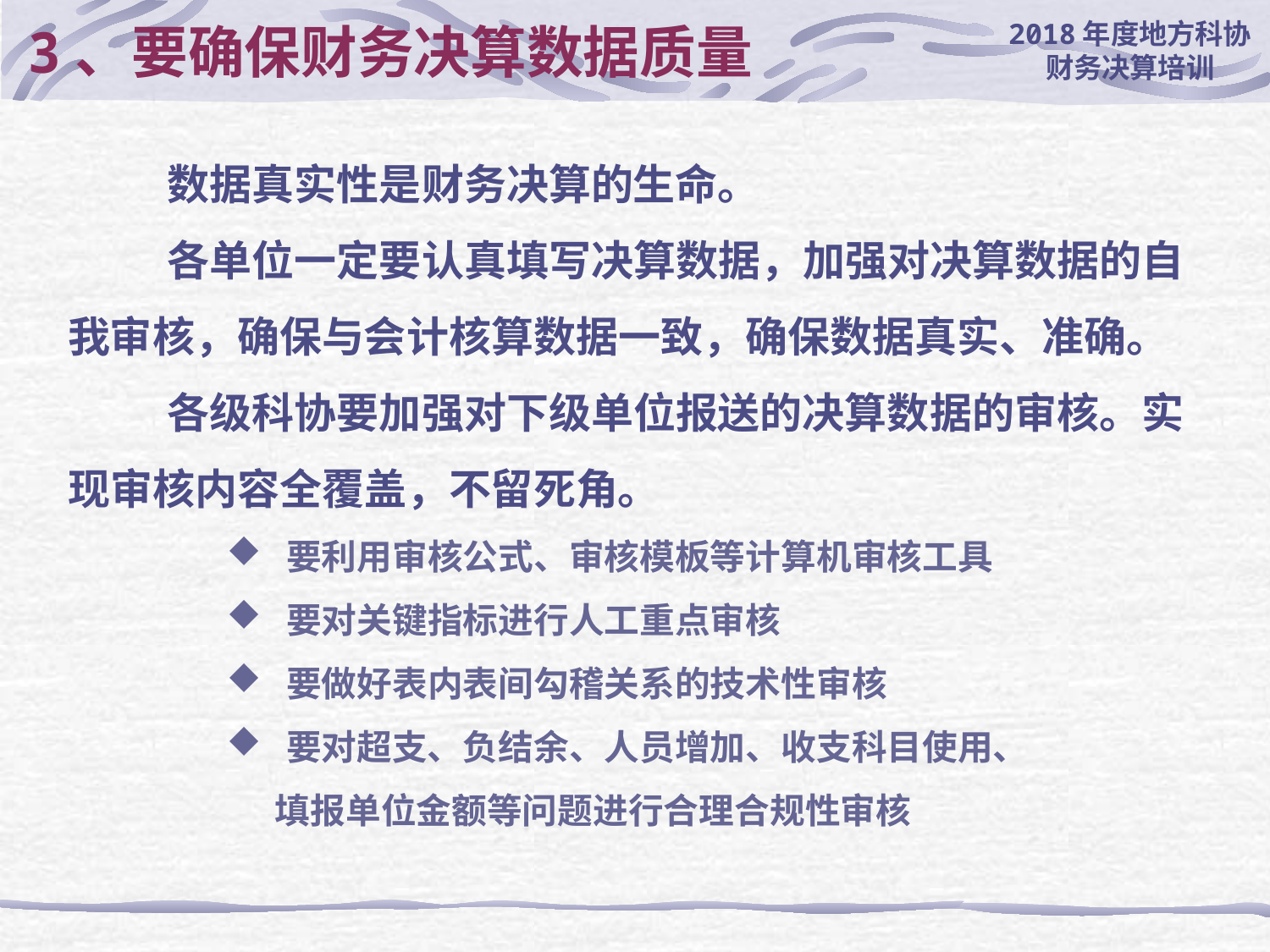

# 3、要确保财务决算数据质量
数据真实性是财务决算的生命。
各单位一定要认真填写决算数据，加强对决算数据的自我审核，确保与会计核算数据一致，确保数据真实、准确。
各级科协要加强对下级单位报送的决算数据的审核。实现审核内容全覆盖，不留死角。
  要利用审核公式、审核模板等计算机审核工具
  要对关键指标进行人工重点审核
  要做好表内表间勾稽关系的技术性审核
  要对超支、负结余、人员增加、收支科目使用、
     填报单位金额等问题进行合理合规性审核